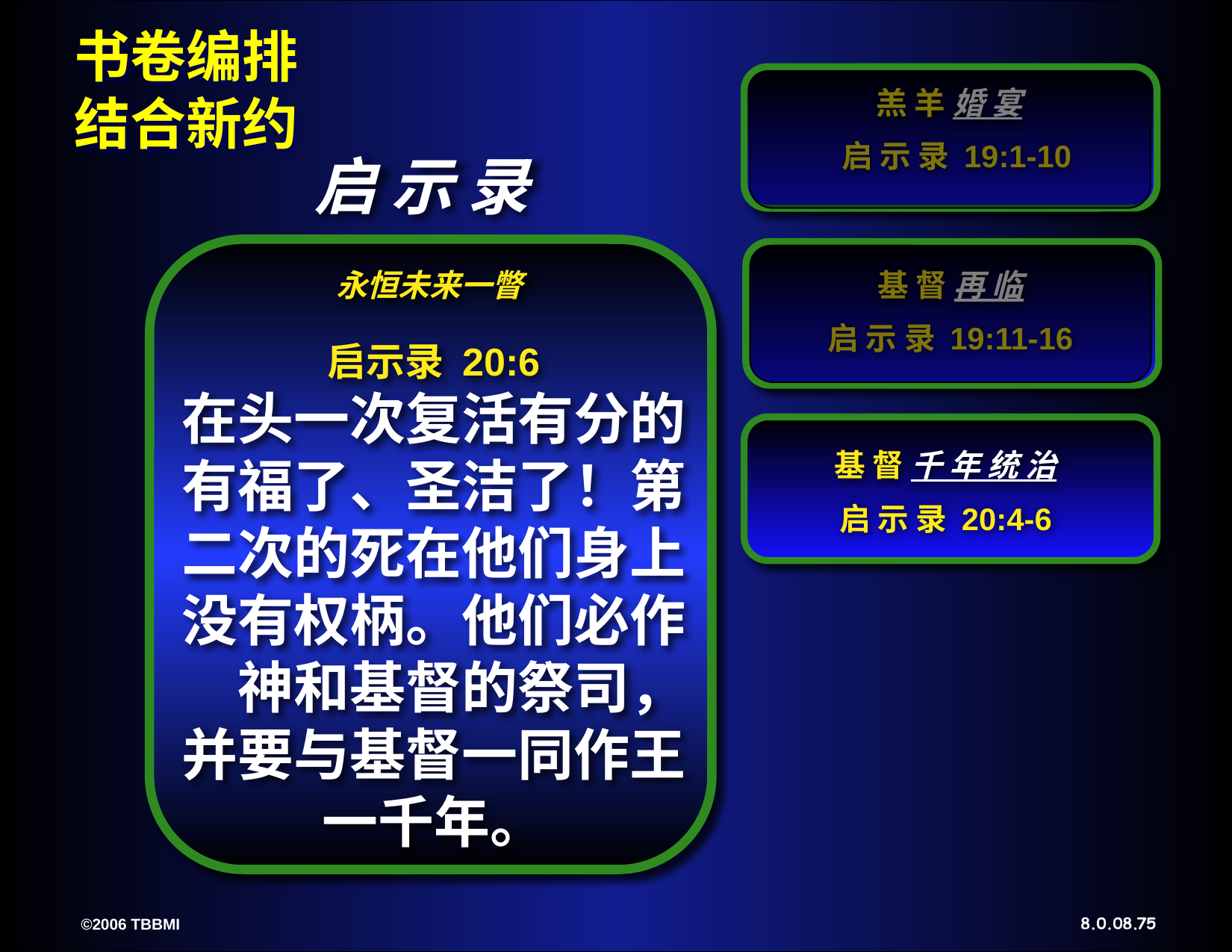

羔 羊 婚 宴
 启 示 录 19:1-10

启 示 录

基 督 再 临
启 示 录 19:11-16

永恒未来一瞥
启示录 20:6
在头一次复活有分的有福了、圣洁了！第二次的死在他们身上没有权柄。他们必作　神和基督的祭司，并要与基督一同作王一千年。

基 督 千 年 统 治
启 示 录 20:4-6

75